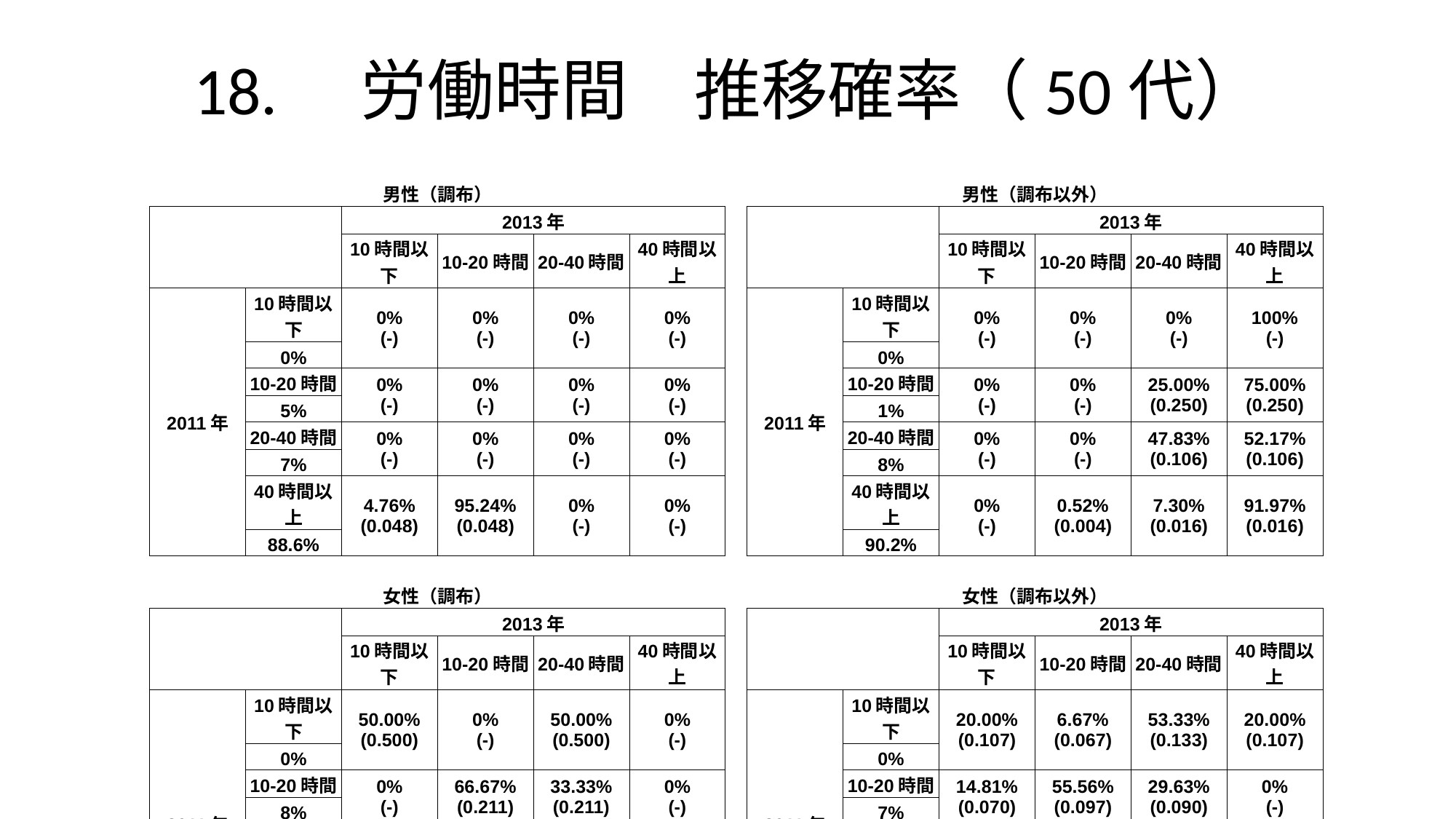

# 18.　労働時間　推移確率（50代）
| 男性（調布） |  |  |  |  |  |  | 男性（調布以外） |  |  |  |  |  |
| --- | --- | --- | --- | --- | --- | --- | --- | --- | --- | --- | --- | --- |
|  |  | 2013年 |  |  |  |  |  |  | 2013年 |  |  |  |
|  |  | 10時間以下 | 10-20時間 | 20-40時間 | 40時間以上 |  |  |  | 10時間以下 | 10-20時間 | 20-40時間 | 40時間以上 |
| 2011年 | 10時間以下 | 0% (-) | 0% (-) | 0% (-) | 0% (-) |  | 2011年 | 10時間以下 | 0% (-) | 0% (-) | 0% (-) | 100% (-) |
|  | 0% |  |  |  |  |  |  | 0% |  |  |  |  |
|  | 10-20時間 | 0% (-) | 0% (-) | 0% (-) | 0% (-) |  |  | 10-20時間 | 0% (-) | 0% (-) | 25.00% (0.250) | 75.00% (0.250) |
|  | 5% |  |  |  |  |  |  | 1% |  |  |  |  |
|  | 20-40時間 | 0% (-) | 0% (-) | 0% (-) | 0% (-) |  |  | 20-40時間 | 0% (-) | 0% (-) | 47.83% (0.106) | 52.17% (0.106) |
|  | 7% |  |  |  |  |  |  | 8% |  |  |  |  |
|  | 40時間以上 | 4.76% (0.048) | 95.24% (0.048) | 0% (-) | 0% (-) |  |  | 40時間以上 | 0% (-) | 0.52% (0.004) | 7.30% (0.016) | 91.97% (0.016) |
|  | 88.6% |  |  |  |  |  |  | 90.2% |  |  |  |  |
|  |  |  |  |  |  |  |  |  |  |  |  |  |
| 女性（調布） |  |  |  |  |  |  | 女性（調布以外） |  |  |  |  |  |
|  |  | 2013年 |  |  |  |  |  |  | 2013年 |  |  |  |
|  |  | 10時間以下 | 10-20時間 | 20-40時間 | 40時間以上 |  |  |  | 10時間以下 | 10-20時間 | 20-40時間 | 40時間以上 |
| 2011年 | 10時間以下 | 50.00% (0.500) | 0% (-) | 50.00% (0.500) | 0% (-) |  | 2011年 | 10時間以下 | 20.00% (0.107) | 6.67% (0.067) | 53.33% (0.133) | 20.00% (0.107) |
|  | 0% |  |  |  |  |  |  | 0% |  |  |  |  |
|  | 10-20時間 | 0% (-) | 66.67% (0.211) | 33.33% (0.211) | 0% (-) |  |  | 10-20時間 | 14.81% (0.070) | 55.56% (0.097) | 29.63% (0.090) | 0% (-) |
|  | 8% |  |  |  |  |  |  | 7% |  |  |  |  |
|  | 20-40時間 | 20.00% (0.200) | 0% (-) | 80% (0.200) | 0% (-) |  |  | 20-40時間 | 2.60% (0.018) | 3.9% (0.022) | 75.32% (0.049) | 18.18% (0.044) |
|  | 30% |  |  |  |  |  |  | 36% |  |  |  |  |
|  | 40時間以上 | 0% (-) | 0% (-) | 0% (-) | 100% (-) |  |  | 40時間以上 | 3.81% (0.019) | 2.86% (0.016) | 14.29% (0.034) | 79.05% (0.040) |
|  | 36.0% |  |  |  |  |  |  | 44.5% |  |  |  |  |